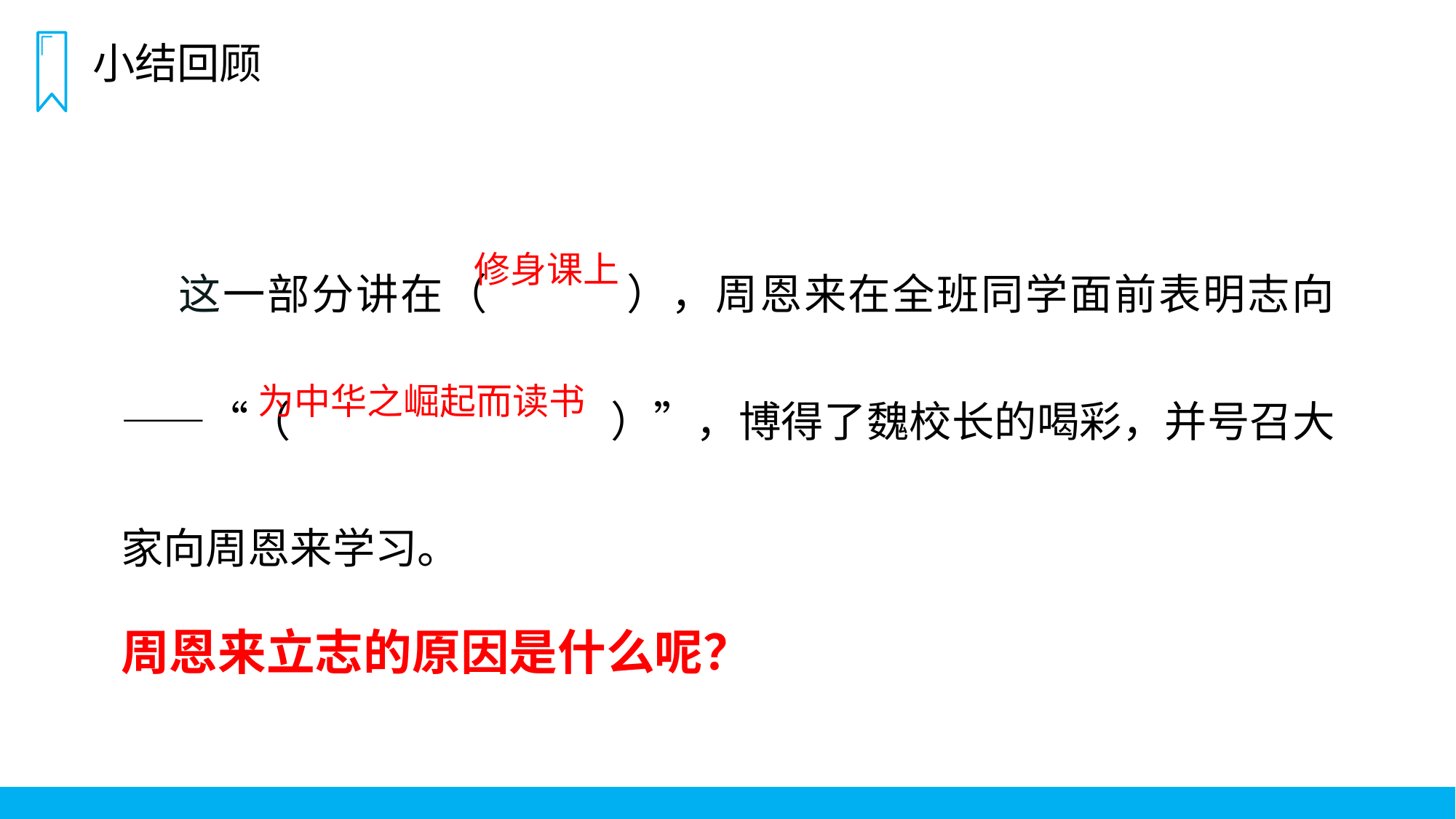

小结回顾
    这一部分讲在（            ），周恩来在全班同学面前表明志向——“（                                 ）”，博得了魏校长的喝彩，并号召大家向周恩来学习。
修身课上
为中华之崛起而读书
周恩来立志的原因是什么呢？